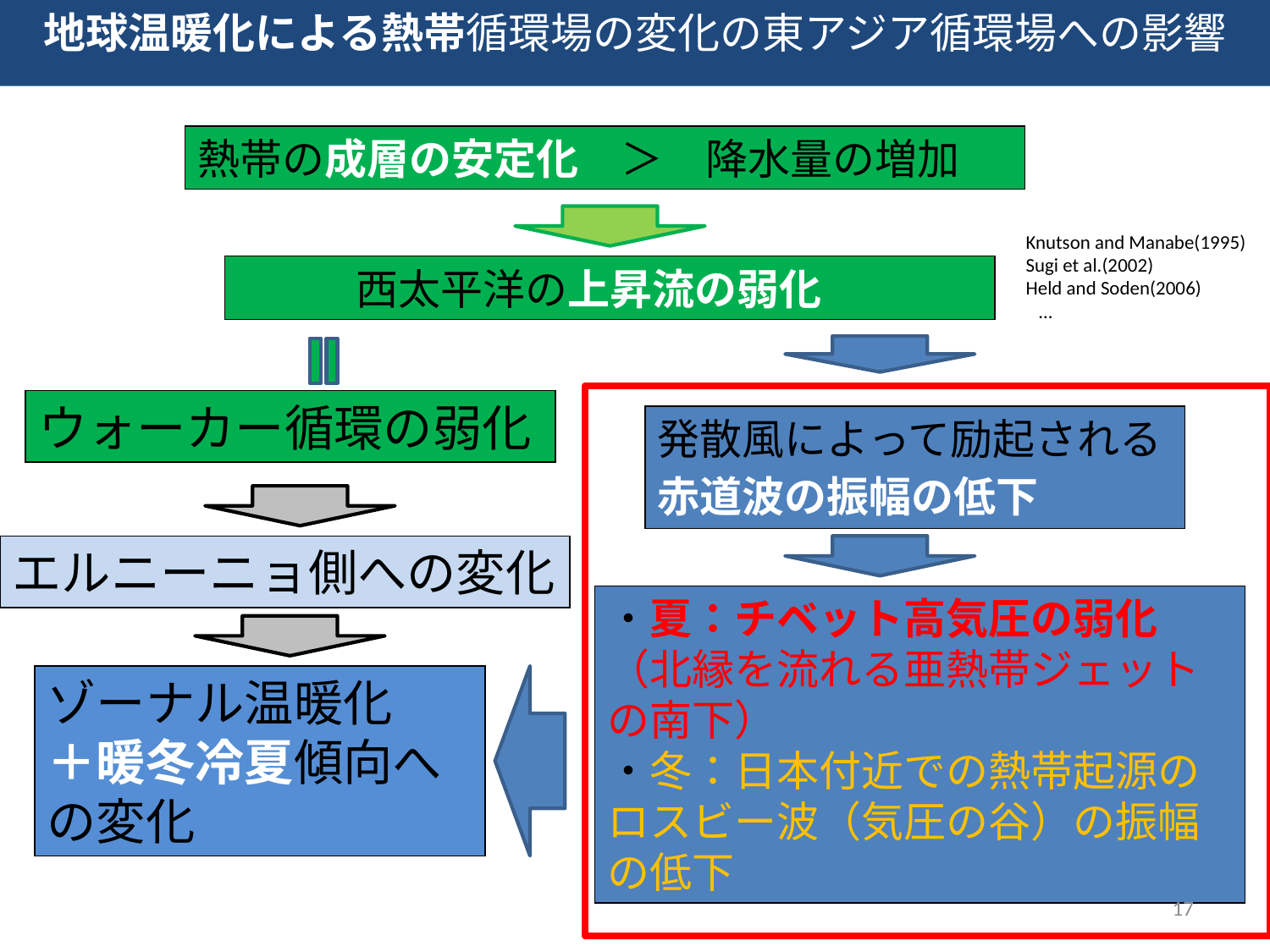

地球温暖化による熱帯循環場の変化の東アジア循環場への影響
熱帯の成層の安定化　＞　降水量の増加

Knutson and Manabe(1995)
Sugi et al.(2002)
Held and Soden(2006)
   …
西太平洋の上昇流の弱化

ウォーカー循環の弱化
発散風によって励起される赤道波の振幅の低下

エルニーニョ側への変化

・夏：チベット高気圧の弱化（北縁を流れる亜熱帯ジェットの南下）
・冬：日本付近での熱帯起源のロスビー波（気圧の谷）の振幅の低下

ゾーナル温暖化
＋暖冬冷夏傾向への変化

17